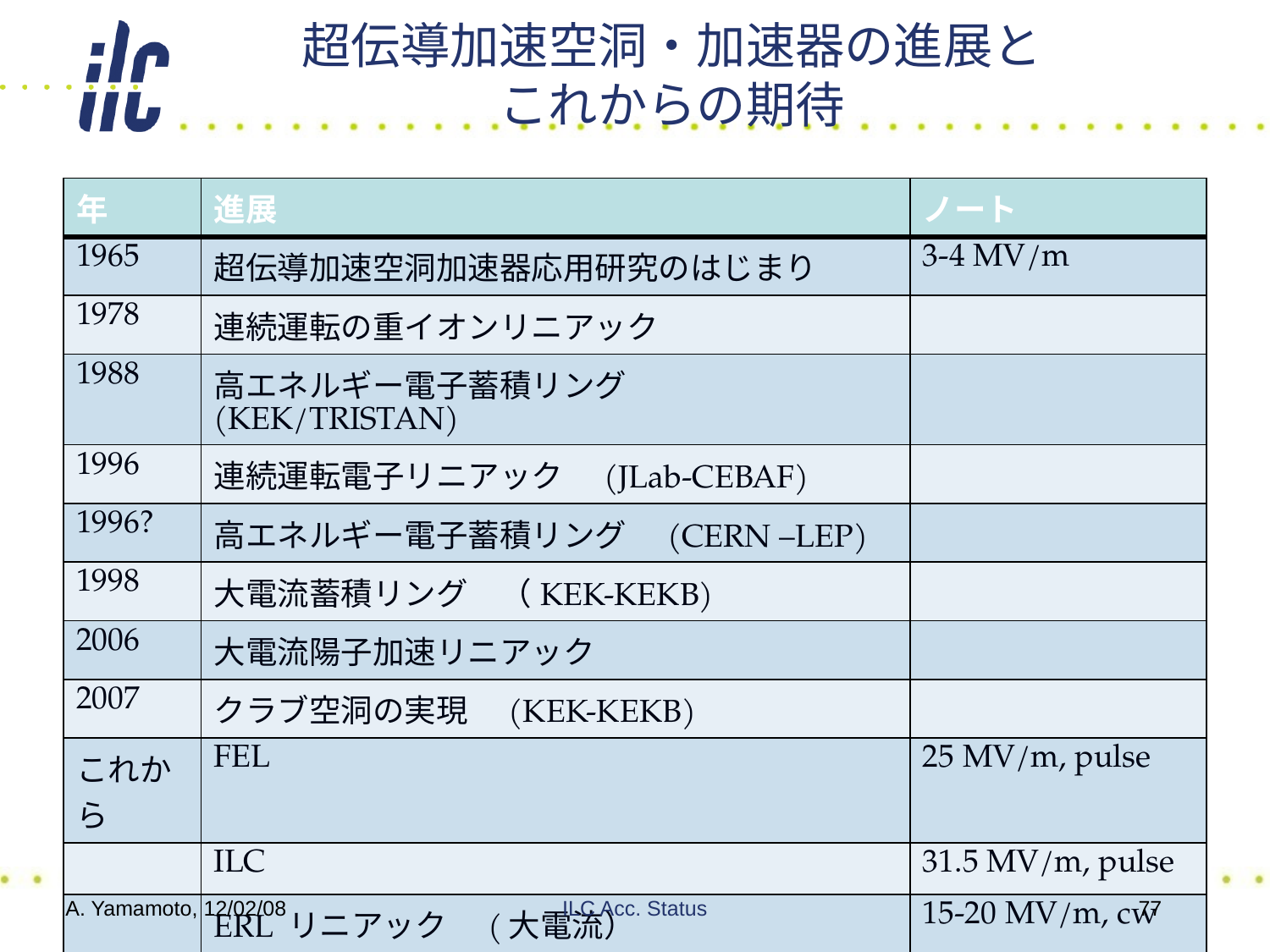

# 超伝導加速空洞・加速器の進展と これからの期待
| 年 | 進展 | ノート |
| --- | --- | --- |
| 1965 | 超伝導加速空洞加速器応用研究のはじまり | 3-4 MV/m |
| 1978 | 連続運転の重イオンリニアック |  |
| 1988 | 高エネルギー電子蓄積リング　　(KEK/TRISTAN) |  |
| 1996 | 連続運転電子リニアック　(JLab-CEBAF) |  |
| 1996? | 高エネルギー電子蓄積リング　(CERN –LEP) |  |
| 1998 | 大電流蓄積リング　（KEK-KEKB) |  |
| 2006 | 大電流陽子加速リニアック |  |
| 2007 | クラブ空洞の実現　(KEK-KEKB) |  |
| これから | FEL | 25 MV/m, pulse |
|  | ILC | 31.5 MV/m, pulse |
|  | ERL リニアック　(大電流） | 15-20 MV/m, cw |
A. Yamamoto, 12/02/08
ILC Acc. Status
77